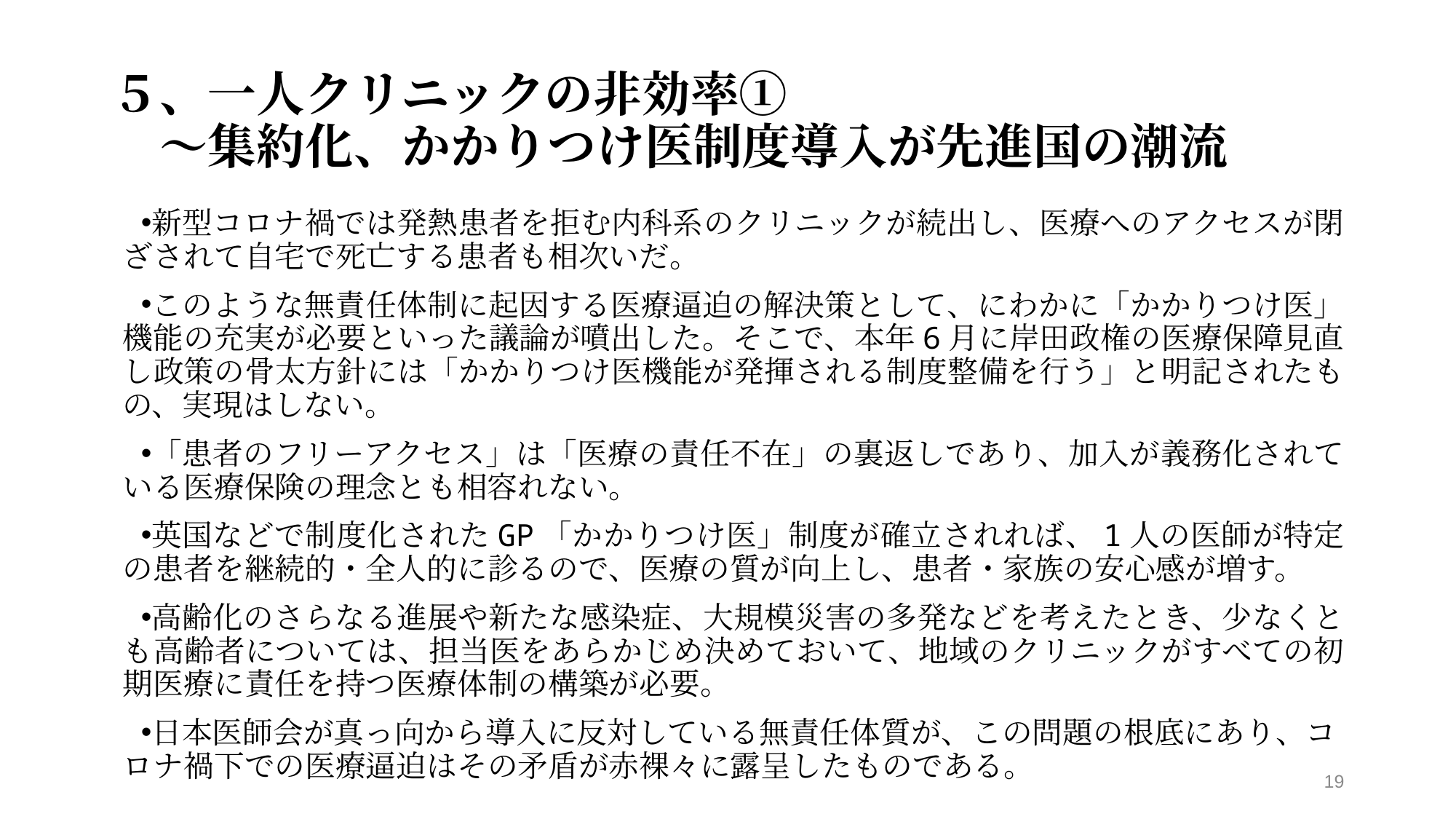

# ５、一人クリニックの非効率① 　～集約化、かかりつけ医制度導入が先進国の潮流
新型コロナ禍では発熱患者を拒む内科系のクリニックが続出し、医療へのアクセスが閉ざされて自宅で死亡する患者も相次いだ。
このような無責任体制に起因する医療逼迫の解決策として、にわかに「かかりつけ医」機能の充実が必要といった議論が噴出した。そこで、本年6月に岸田政権の医療保障見直し政策の骨太方針には「かかりつけ医機能が発揮される制度整備を行う」と明記されたもの、実現はしない。
「患者のフリーアクセス」は「医療の責任不在」の裏返しであり、加入が義務化されている医療保険の理念とも相容れない。
英国などで制度化されたGP「かかりつけ医」制度が確立されれば、1人の医師が特定の患者を継続的・全人的に診るので、医療の質が向上し、患者・家族の安心感が増す。
高齢化のさらなる進展や新たな感染症、大規模災害の多発などを考えたとき、少なくとも高齢者については、担当医をあらかじめ決めておいて、地域のクリニックがすべての初期医療に責任を持つ医療体制の構築が必要。
日本医師会が真っ向から導入に反対している無責任体質が、この問題の根底にあり、コロナ禍下での医療逼迫はその矛盾が赤裸々に露呈したものである。
19